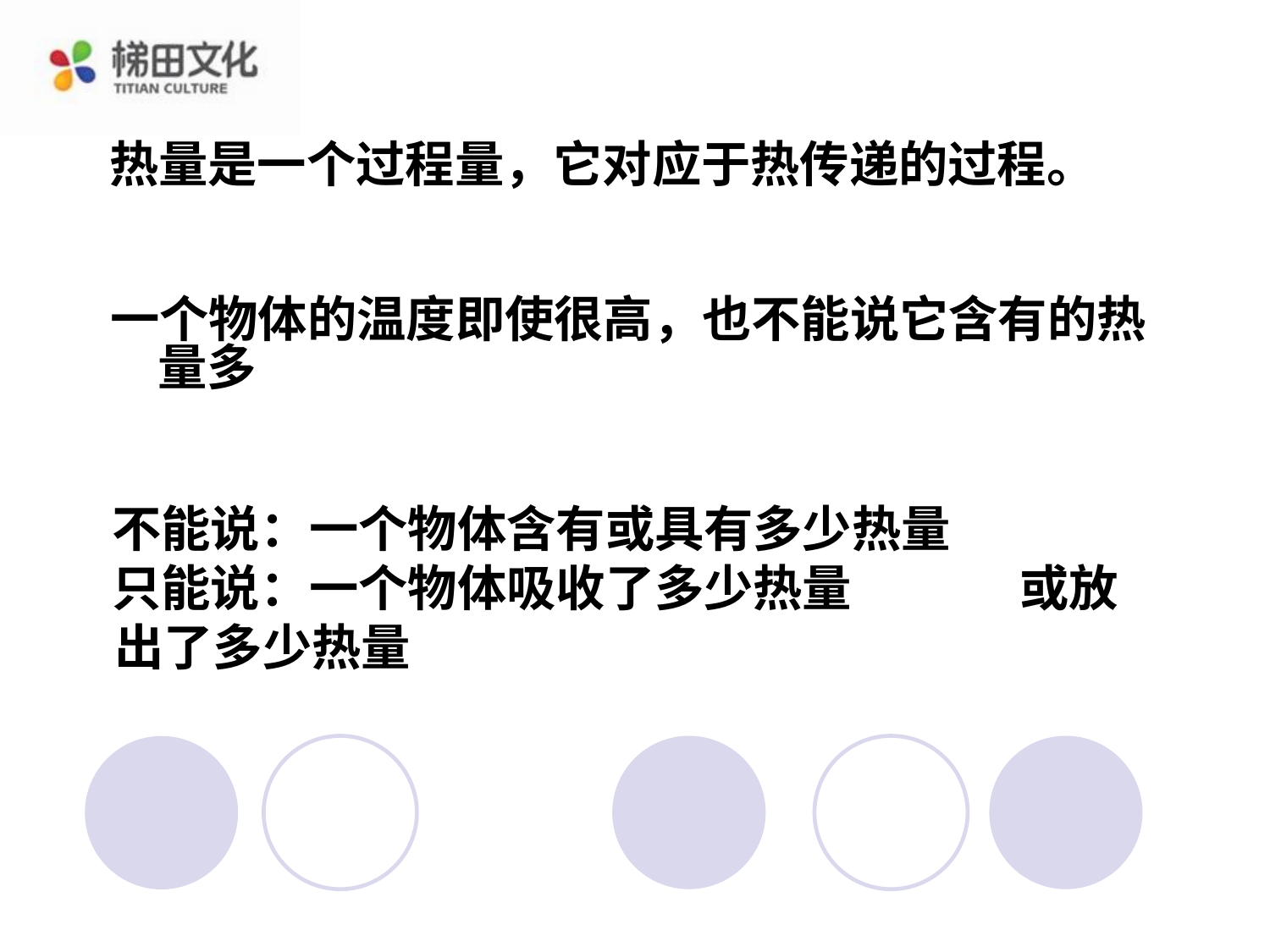

热量是一个过程量，它对应于热传递的过程。

一个物体的温度即使很高，也不能说它含有的热量多

   不能说：一个物体含有或具有多少热量
   只能说：一个物体吸收了多少热量               或放出了多少热量